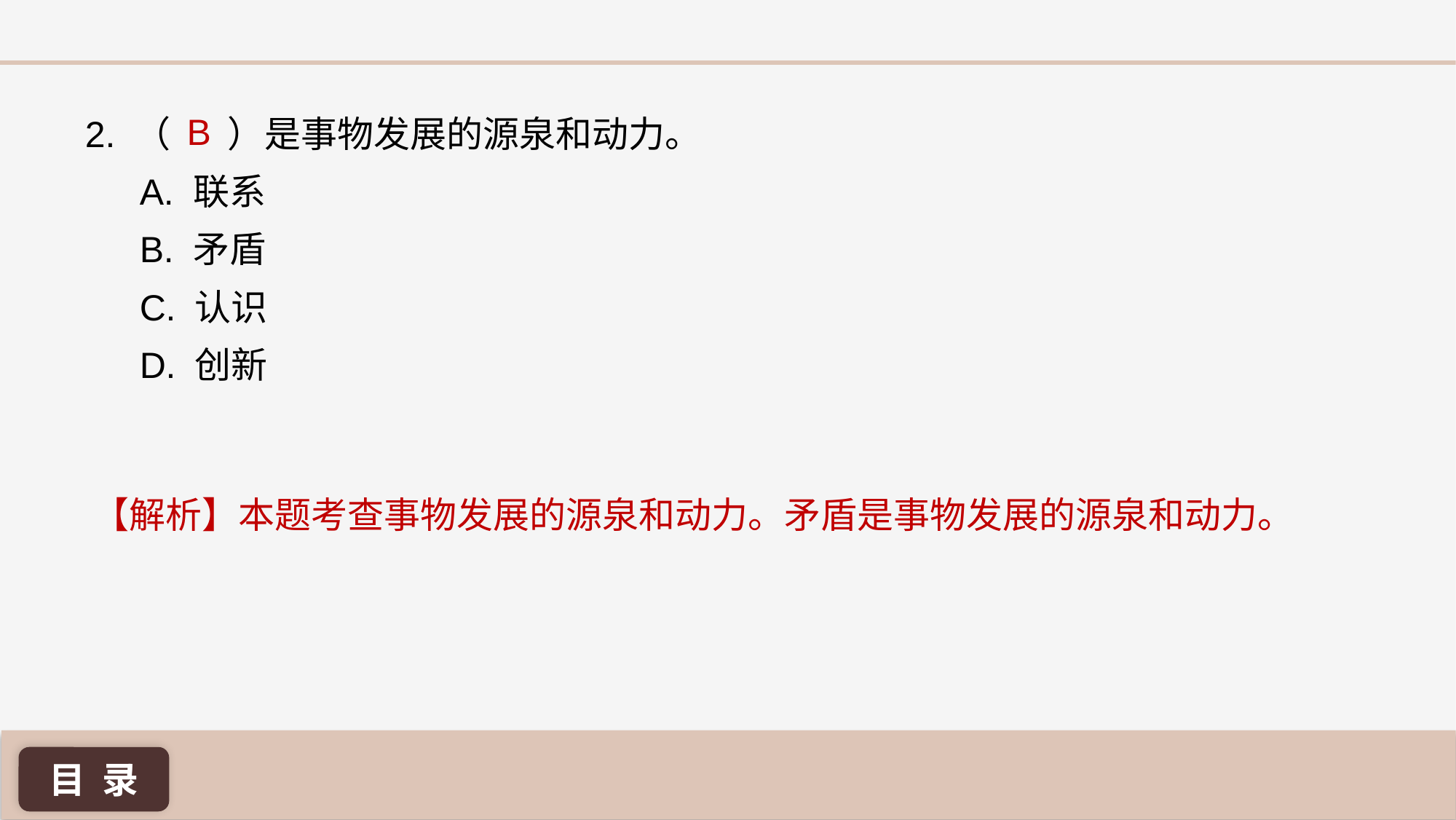

B
2. （       ）是事物发展的源泉和动力。
A. 联系
B. 矛盾
C. 认识
D. 创新
【解析】本题考查事物发展的源泉和动力。矛盾是事物发展的源泉和动力。